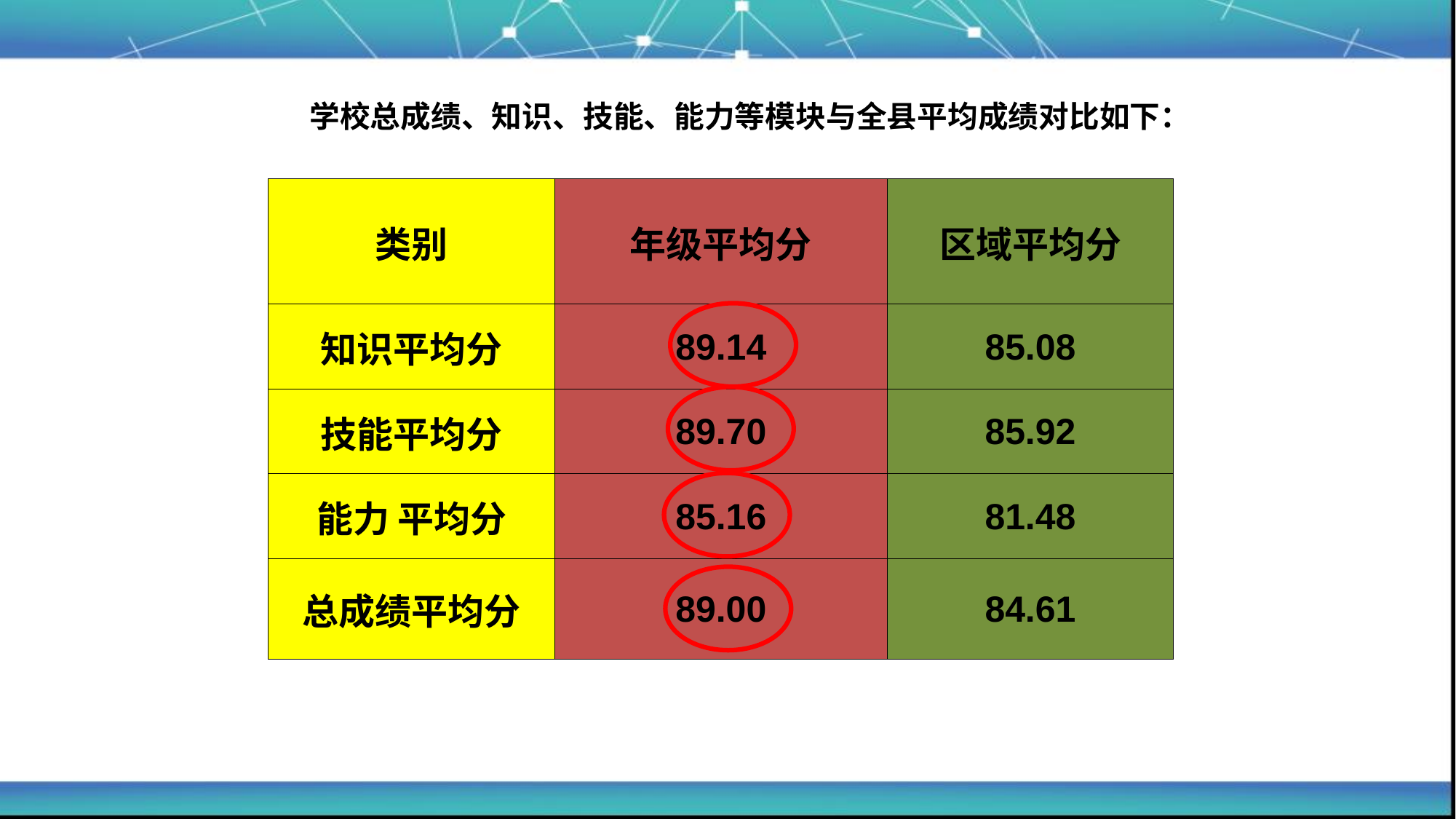

| 类别 | 知识平均分 | 技能平均分 | 能力 平均分 | 总成绩平均分 |
| --- | --- | --- | --- | --- |
| 年级平均 | 89.14 | 89.7 | 85.16 | 89 |
| 区域平均分 | 85.08 | 85.92 | 81.48 | 84.61 |
学校总成绩、知识、技能、能力等模块与全县平均成绩对比如下：
| 类别 | 年级平均分 | 区域平均分 |
| --- | --- | --- |
| 知识平均分 | 89.14 | 85.08 |
| 技能平均分 | 89.70 | 85.92 |
| 能力 平均分 | 85.16 | 81.48 |
| 总成绩平均分 | 89.00 | 84.61 |